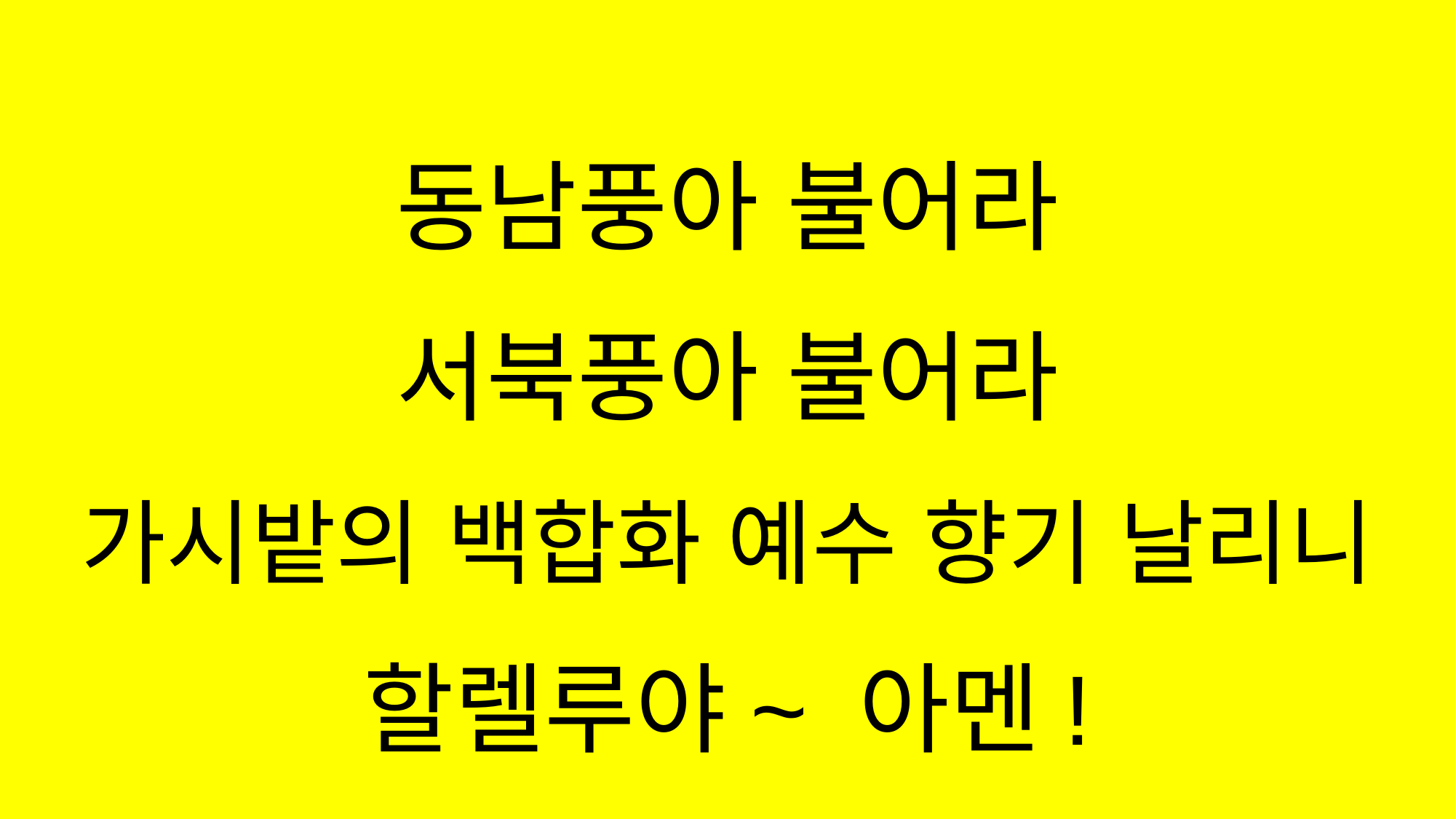

#
동남풍아 불어라

서북풍아 불어라

가시밭의 백합화 예수 향기 날리니

할렐루야~ 아멘!